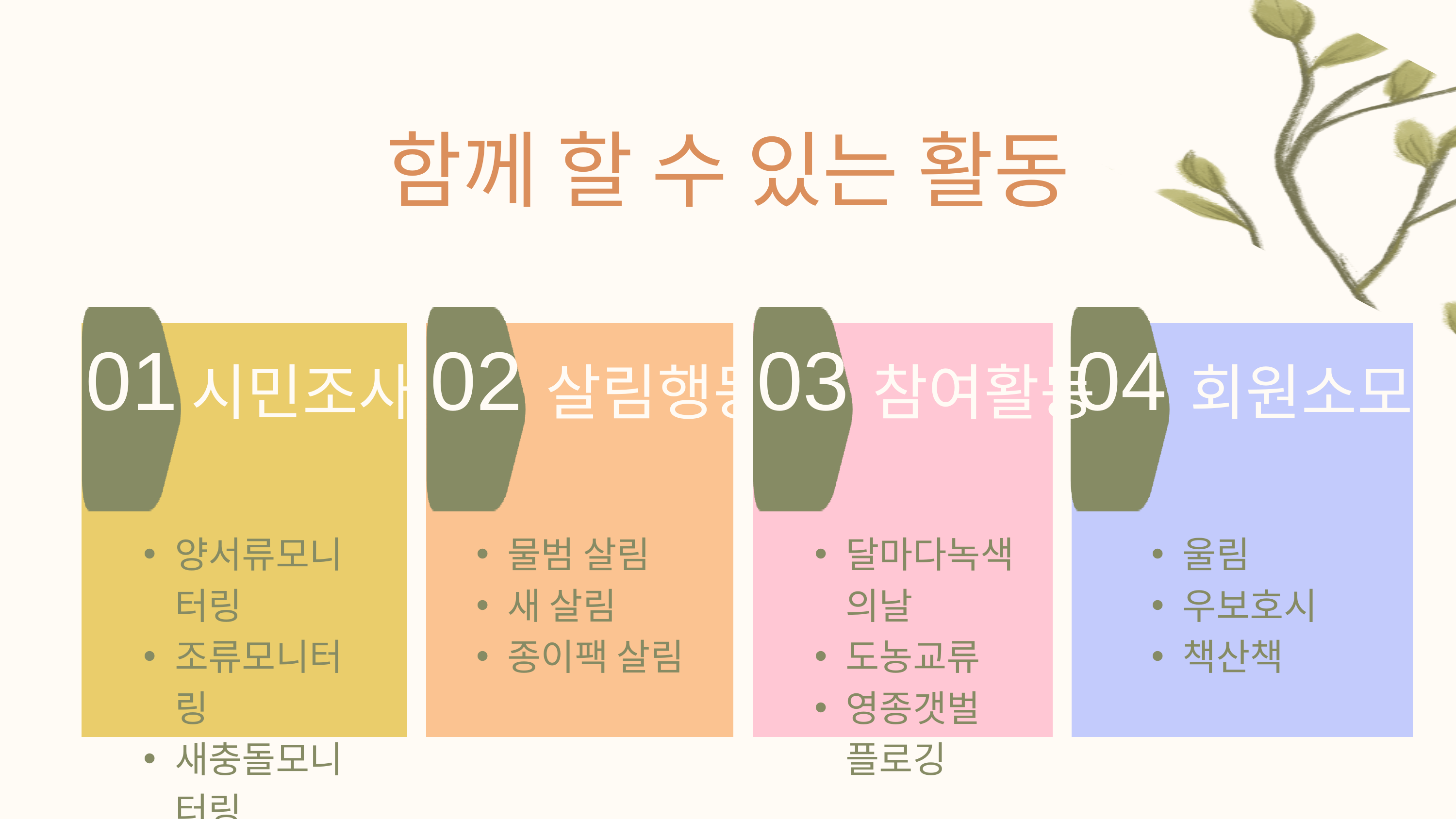

함께 할 수 있는 활동
01
02
03
04

시민조사단
살림행동
참여활동
회원소모임

양서류모니터링
조류모니터링
새충돌모니터링
가로수가치평가
물범 살림
새 살림
종이팩 살림
달마다녹색의날
도농교류
영종갯벌 플로깅
울림
우보호시
책산책